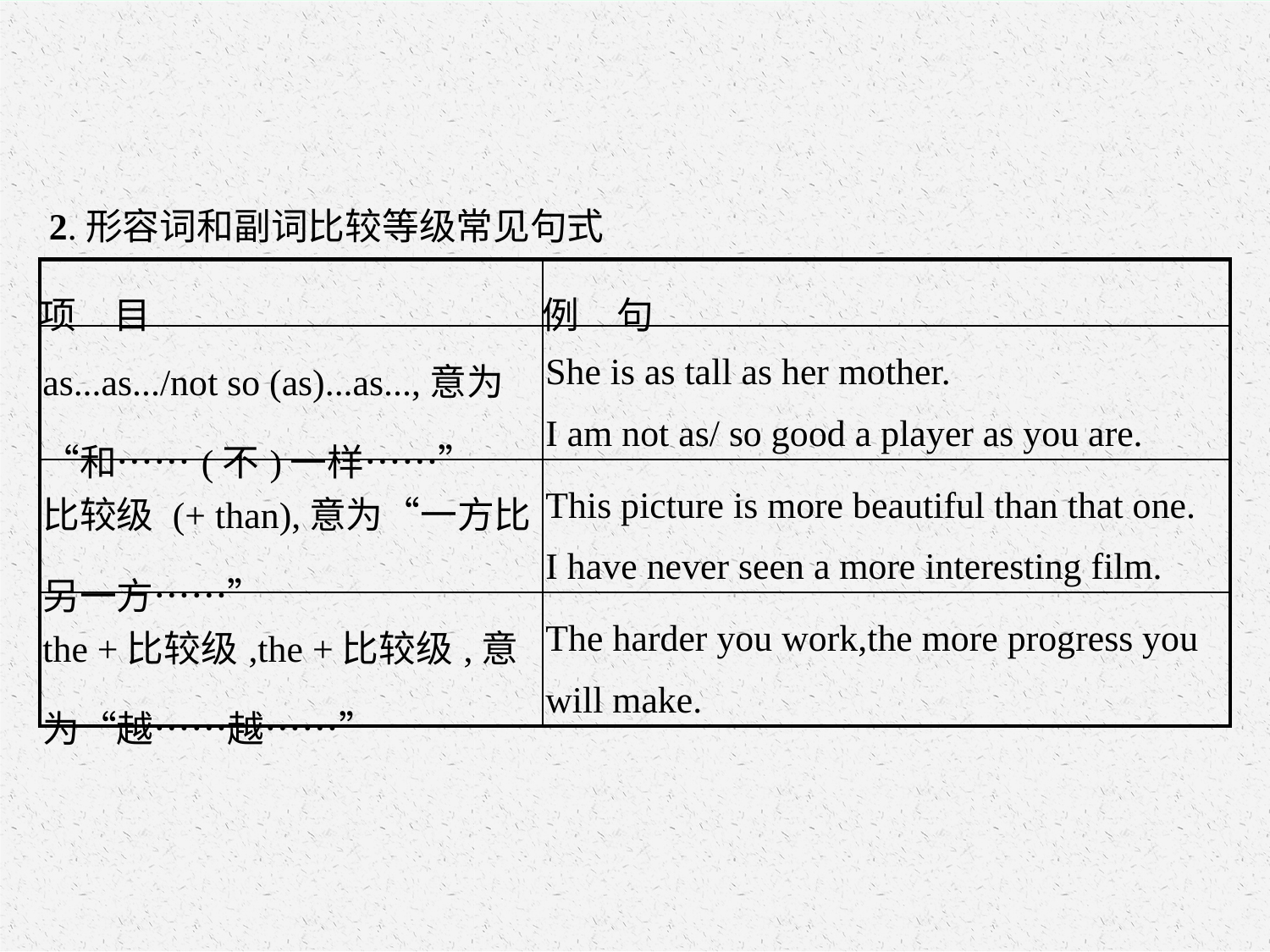

2.形容词和副词比较等级常见句式
| 项　目 | 例　句 |
| --- | --- |
| as...as.../not so (as)...as...,意为“和……(不)一样……” | She is as tall as her mother. I am not as/ so good a player as you are. |
| 比较级 (+ than),意为“一方比另一方……” | This picture is more beautiful than that one. I have never seen a more interesting film. |
| the +比较级,the +比较级,意为“越……越……” | The harder you work,the more progress you will make. |